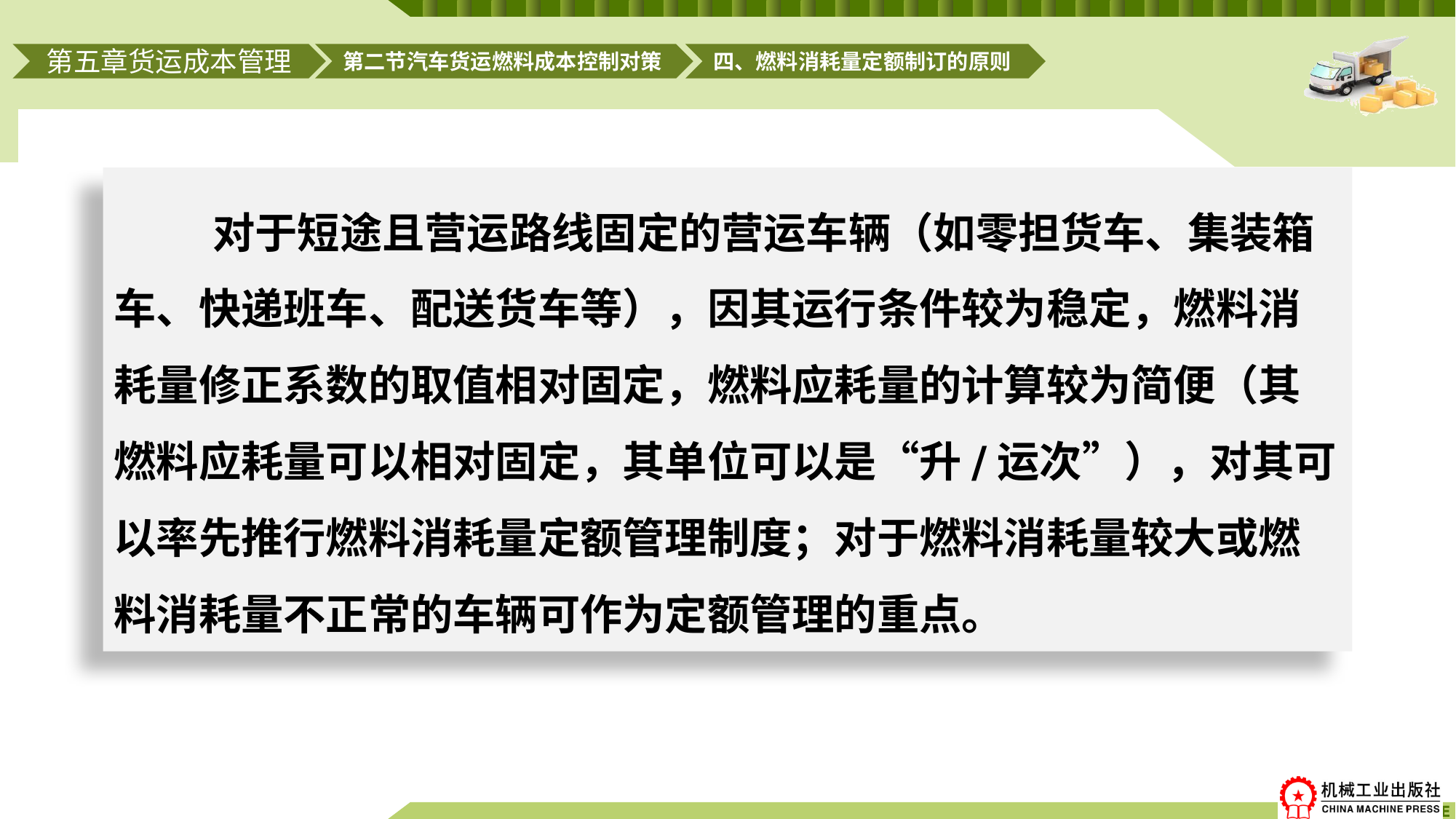

第二节汽车货运燃料成本控制对策
四、燃料消耗量定额制订的原则
第五章货运成本管理
# 对于短途且营运路线固定的营运车辆（如零担货车、集装箱车、快递班车、配送货车等），因其运行条件较为稳定，燃料消耗量修正系数的取值相对固定，燃料应耗量的计算较为简便（其燃料应耗量可以相对固定，其单位可以是“升/运次”），对其可以率先推行燃料消耗量定额管理制度；对于燃料消耗量较大或燃料消耗量不正常的车辆可作为定额管理的重点。